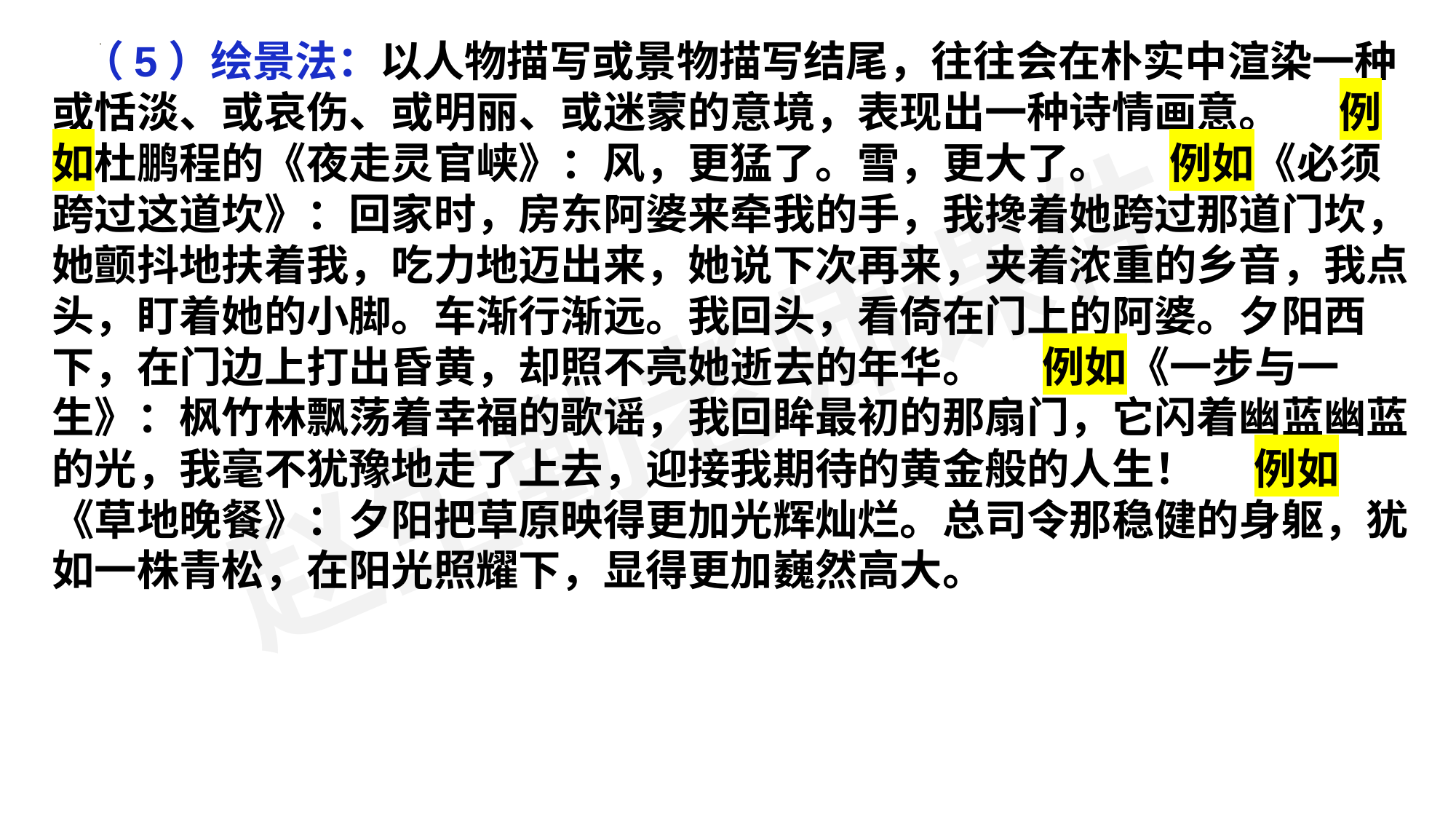

（5）绘景法：以人物描写或景物描写结尾，往往会在朴实中渲染一种或恬淡、或哀伤、或明丽、或迷蒙的意境，表现出一种诗情画意。      例如杜鹏程的《夜走灵官峡》：风，更猛了。雪，更大了。      例如《必须跨过这道坎》：回家时，房东阿婆来牵我的手，我搀着她跨过那道门坎，她颤抖地扶着我，吃力地迈出来，她说下次再来，夹着浓重的乡音，我点头，盯着她的小脚。车渐行渐远。我回头，看倚在门上的阿婆。夕阳西下，在门边上打出昏黄，却照不亮她逝去的年华。      例如《一步与一生》：枫竹林飘荡着幸福的歌谣，我回眸最初的那扇门，它闪着幽蓝幽蓝的光，我毫不犹豫地走了上去，迎接我期待的黄金般的人生！      例如《草地晚餐》：夕阳把草原映得更加光辉灿烂。总司令那稳健的身躯，犹如一株青松，在阳光照耀下，显得更加巍然高大。